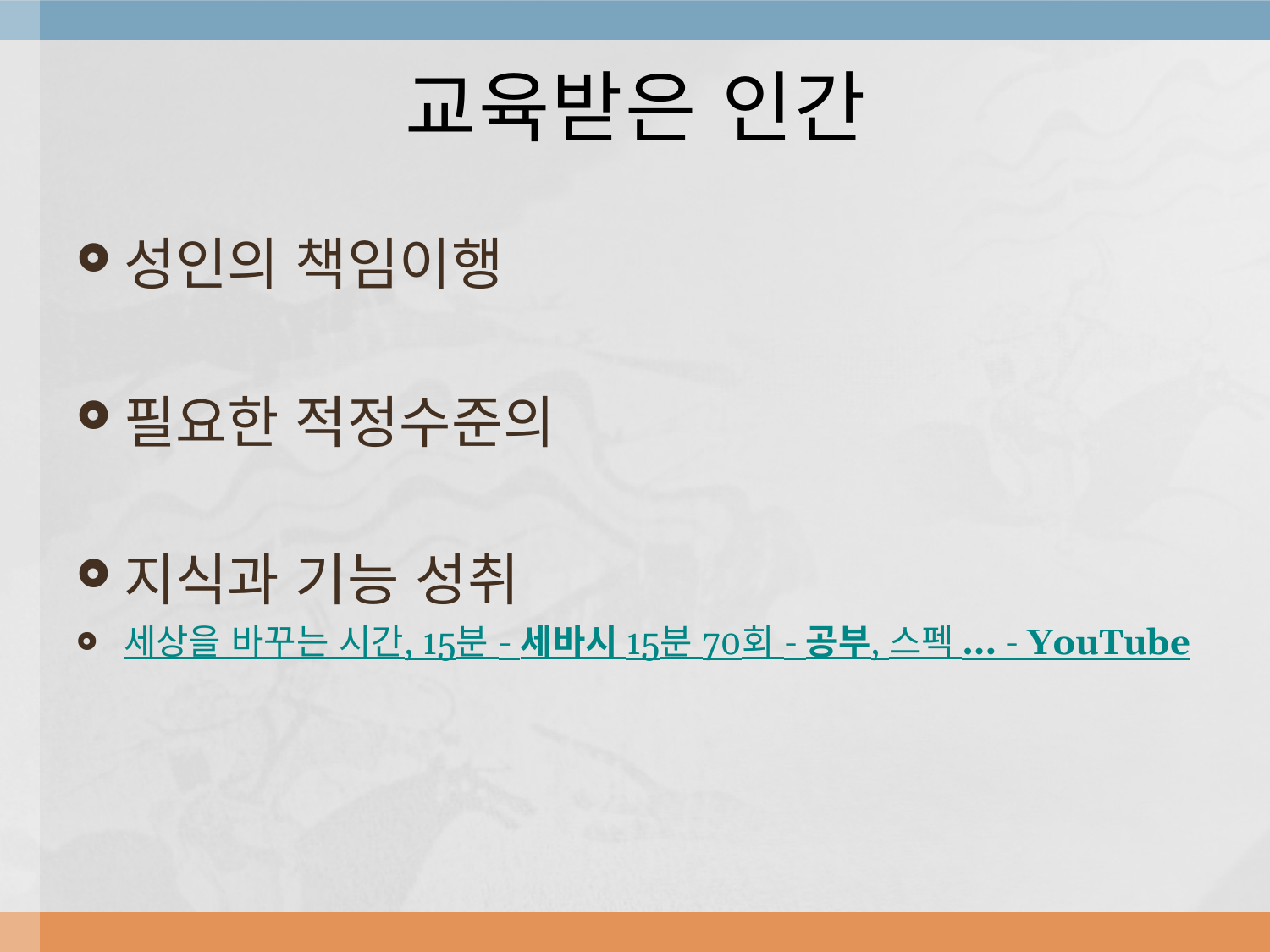

# 교육받은 인간
성인의 책임이행

필요한 적정수준의

지식과 기능 성취
세상을 바꾸는 시간, 15분 - 세바시 15분 70회 - 공부, 스펙 ... - YouTube